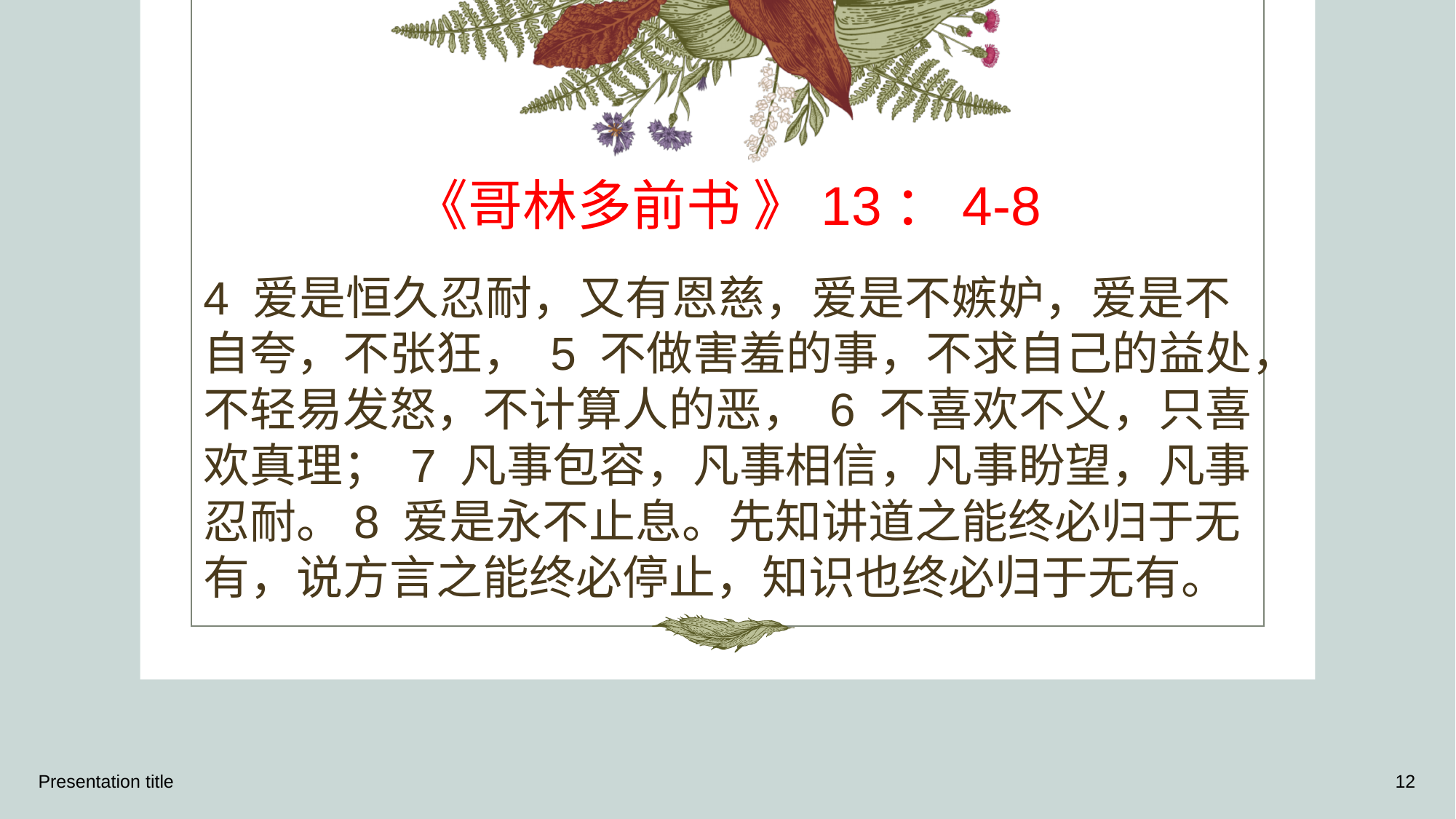

# 《哥林多前书 》13：4-8
4 爱是恒久忍耐，又有恩慈，爱是不嫉妒，爱是不自夸，不张狂， 5 不做害羞的事，不求自己的益处，不轻易发怒，不计算人的恶， 6 不喜欢不义，只喜欢真理； 7 凡事包容，凡事相信，凡事盼望，凡事忍耐。8 爱是永不止息。先知讲道之能终必归于无有，说方言之能终必停止，知识也终必归于无有。

Presentation title
12